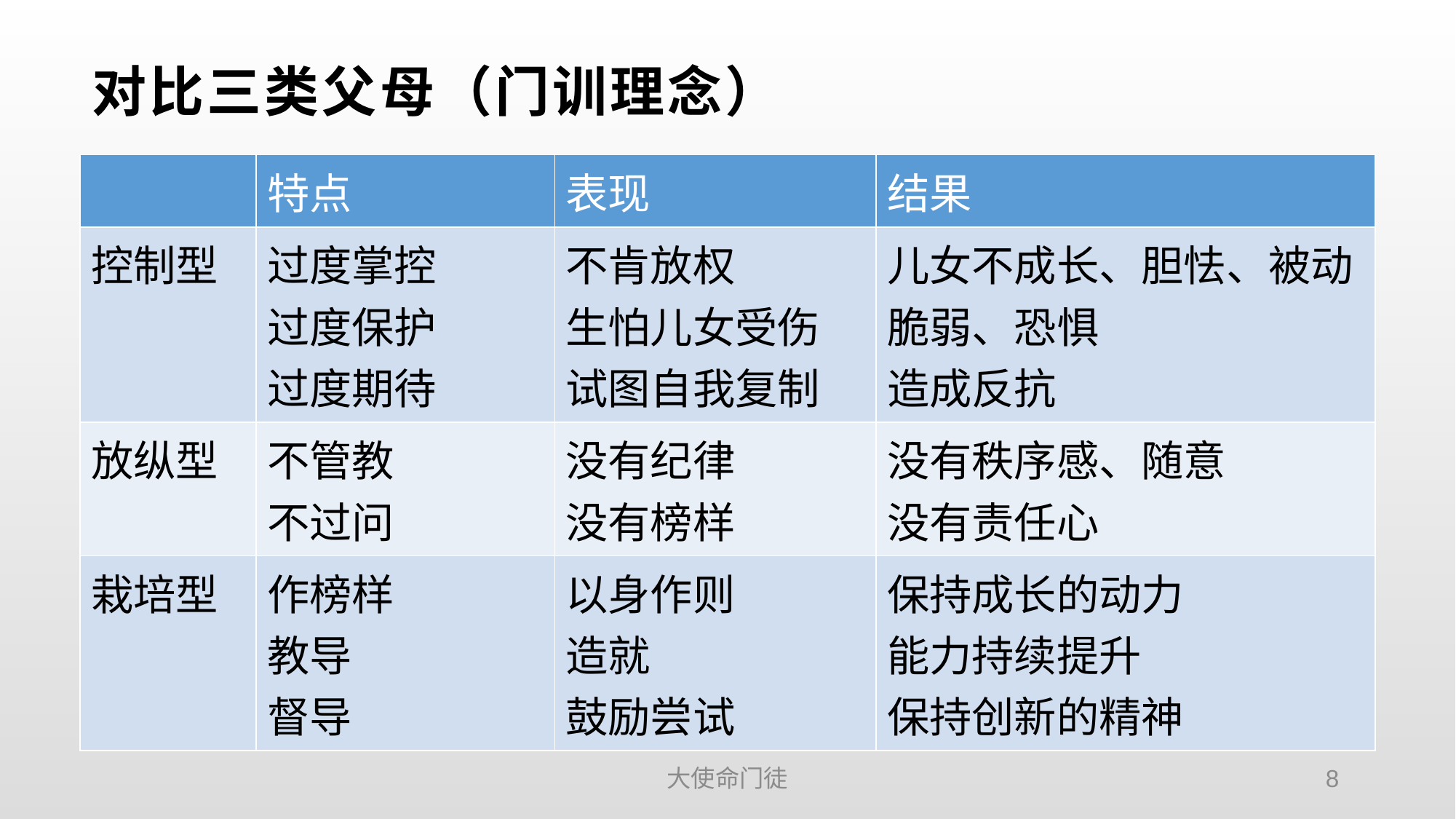

# 对比三类父母（门训理念）
|  | 特点 | 表现 | 结果 |
| --- | --- | --- | --- |
| 控制型 | 过度掌控 过度保护 过度期待 | 不肯放权 生怕儿女受伤 试图自我复制 | 儿女不成长、胆怯、被动 脆弱、恐惧 造成反抗 |
| 放纵型 | 不管教 不过问 | 没有纪律 没有榜样 | 没有秩序感、随意 没有责任心 |
| 栽培型 | 作榜样 教导 督导 | 以身作则 造就 鼓励尝试 | 保持成长的动力 能力持续提升 保持创新的精神 |
大使命门徒
8